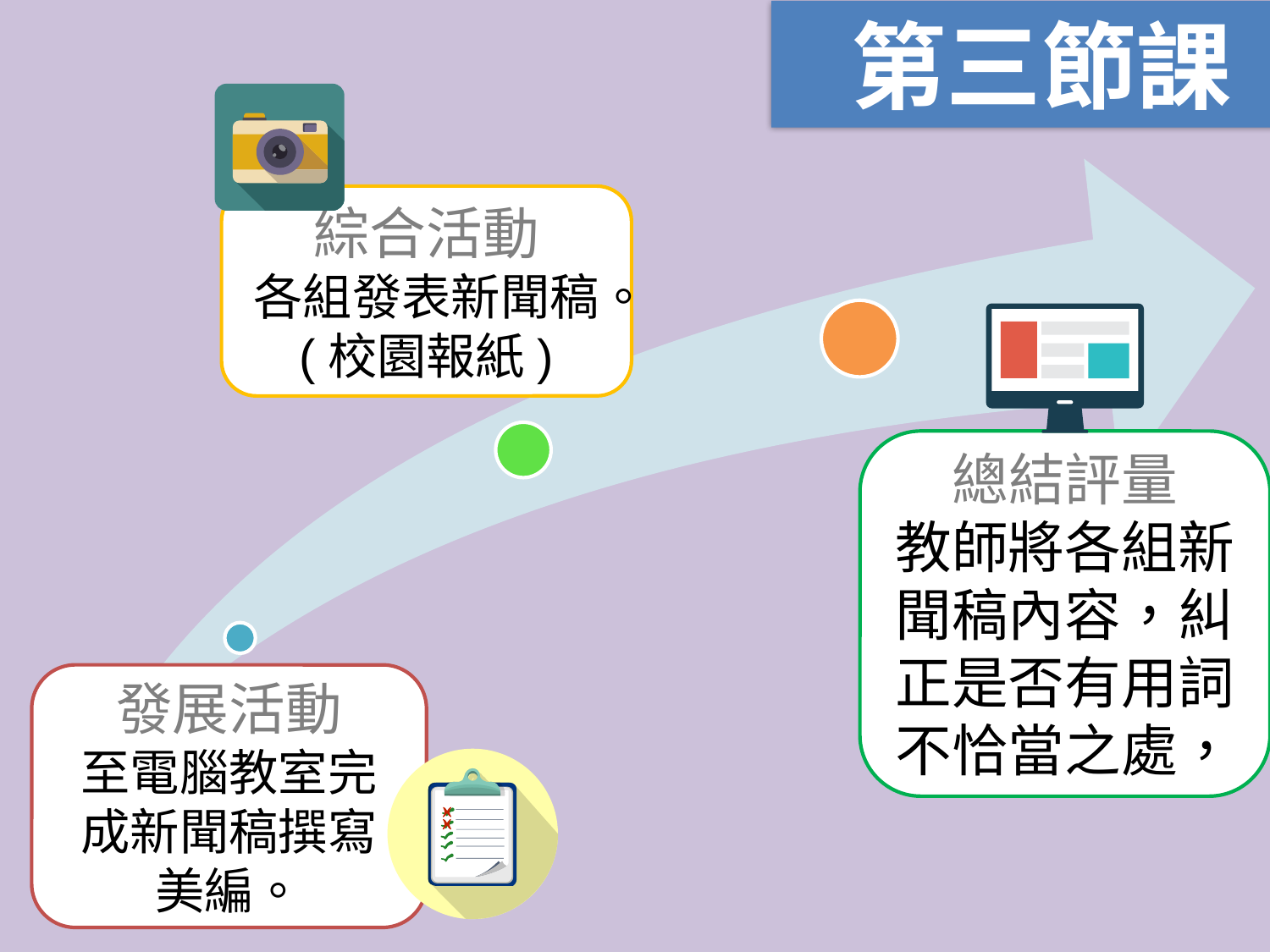

第三節課

綜合活動
各組發表新聞稿。
(校園報紙)

總結評量
教師將各組新聞稿內容，糾正是否有用詞不恰當之處，
發展活動
至電腦教室完成新聞稿撰寫、美編。